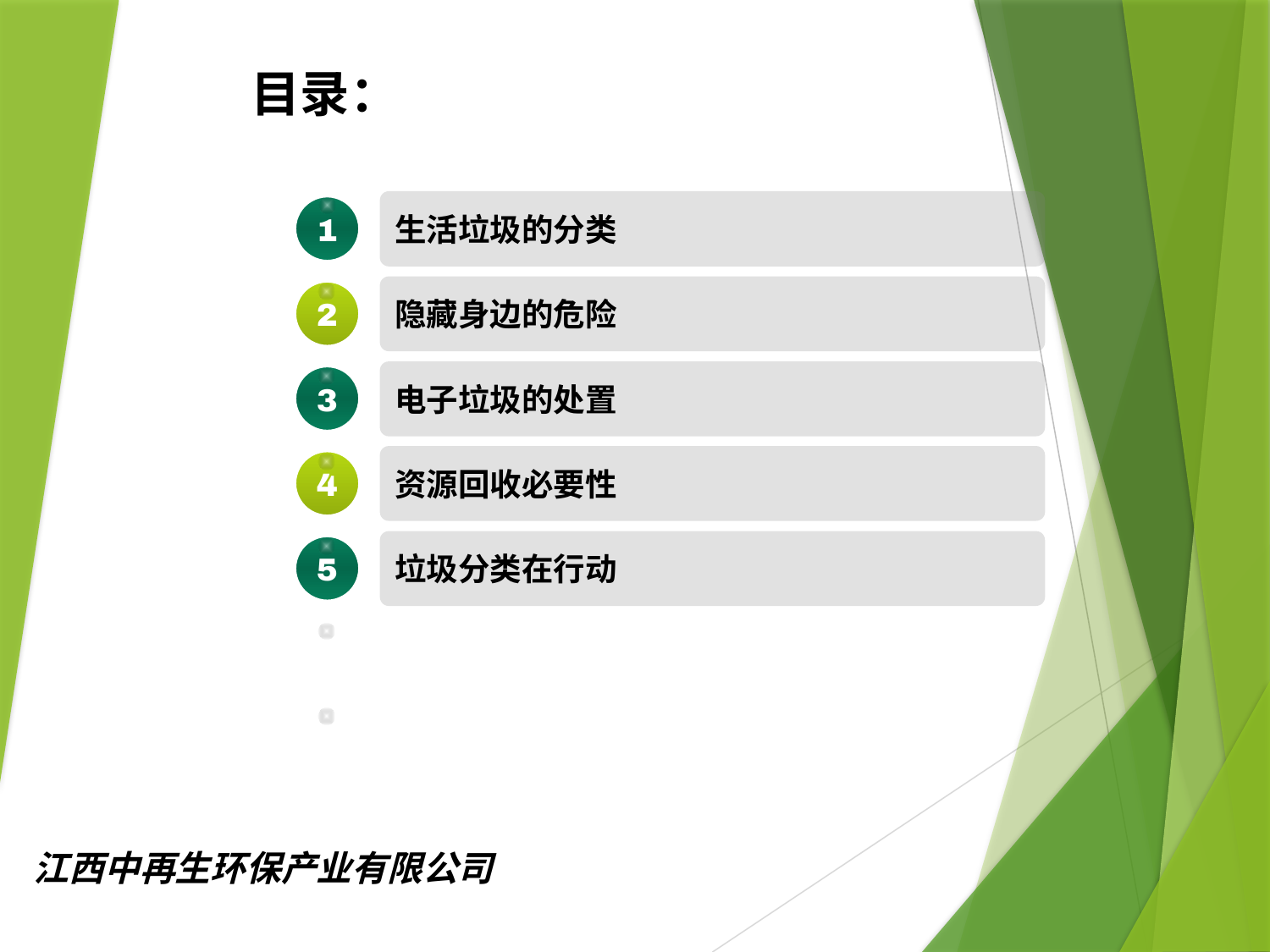

目录：
生活垃圾的分类
1

点击添加文本
隐藏身边的危险
2

电子垃圾的处置
3

点击添加文本
资源回收必要性
4

垃圾分类在行动
5

点击添加文本

点击添加文本